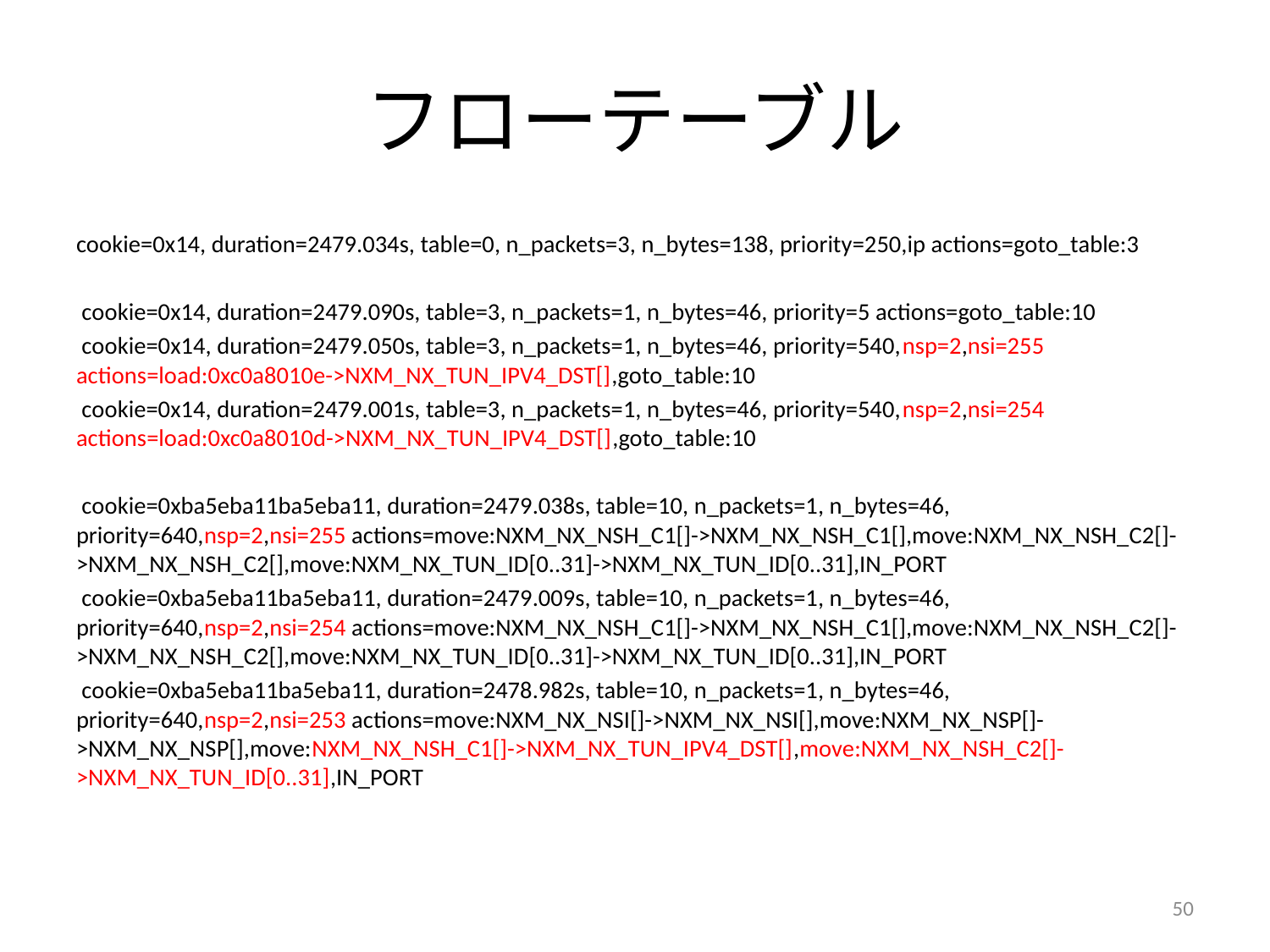

# フローテーブル
cookie=0x14, duration=2479.034s, table=0, n_packets=3, n_bytes=138, priority=250,ip actions=goto_table:3

 cookie=0x14, duration=2479.090s, table=3, n_packets=1, n_bytes=46, priority=5 actions=goto_table:10
 cookie=0x14, duration=2479.050s, table=3, n_packets=1, n_bytes=46, priority=540,nsp=2,nsi=255 actions=load:0xc0a8010e->NXM_NX_TUN_IPV4_DST[],goto_table:10
 cookie=0x14, duration=2479.001s, table=3, n_packets=1, n_bytes=46, priority=540,nsp=2,nsi=254 actions=load:0xc0a8010d->NXM_NX_TUN_IPV4_DST[],goto_table:10

 cookie=0xba5eba11ba5eba11, duration=2479.038s, table=10, n_packets=1, n_bytes=46, priority=640,nsp=2,nsi=255 actions=move:NXM_NX_NSH_C1[]->NXM_NX_NSH_C1[],move:NXM_NX_NSH_C2[]->NXM_NX_NSH_C2[],move:NXM_NX_TUN_ID[0..31]->NXM_NX_TUN_ID[0..31],IN_PORT
 cookie=0xba5eba11ba5eba11, duration=2479.009s, table=10, n_packets=1, n_bytes=46, priority=640,nsp=2,nsi=254 actions=move:NXM_NX_NSH_C1[]->NXM_NX_NSH_C1[],move:NXM_NX_NSH_C2[]->NXM_NX_NSH_C2[],move:NXM_NX_TUN_ID[0..31]->NXM_NX_TUN_ID[0..31],IN_PORT
 cookie=0xba5eba11ba5eba11, duration=2478.982s, table=10, n_packets=1, n_bytes=46, priority=640,nsp=2,nsi=253 actions=move:NXM_NX_NSI[]->NXM_NX_NSI[],move:NXM_NX_NSP[]->NXM_NX_NSP[],move:NXM_NX_NSH_C1[]->NXM_NX_TUN_IPV4_DST[],move:NXM_NX_NSH_C2[]->NXM_NX_TUN_ID[0..31],IN_PORT
50